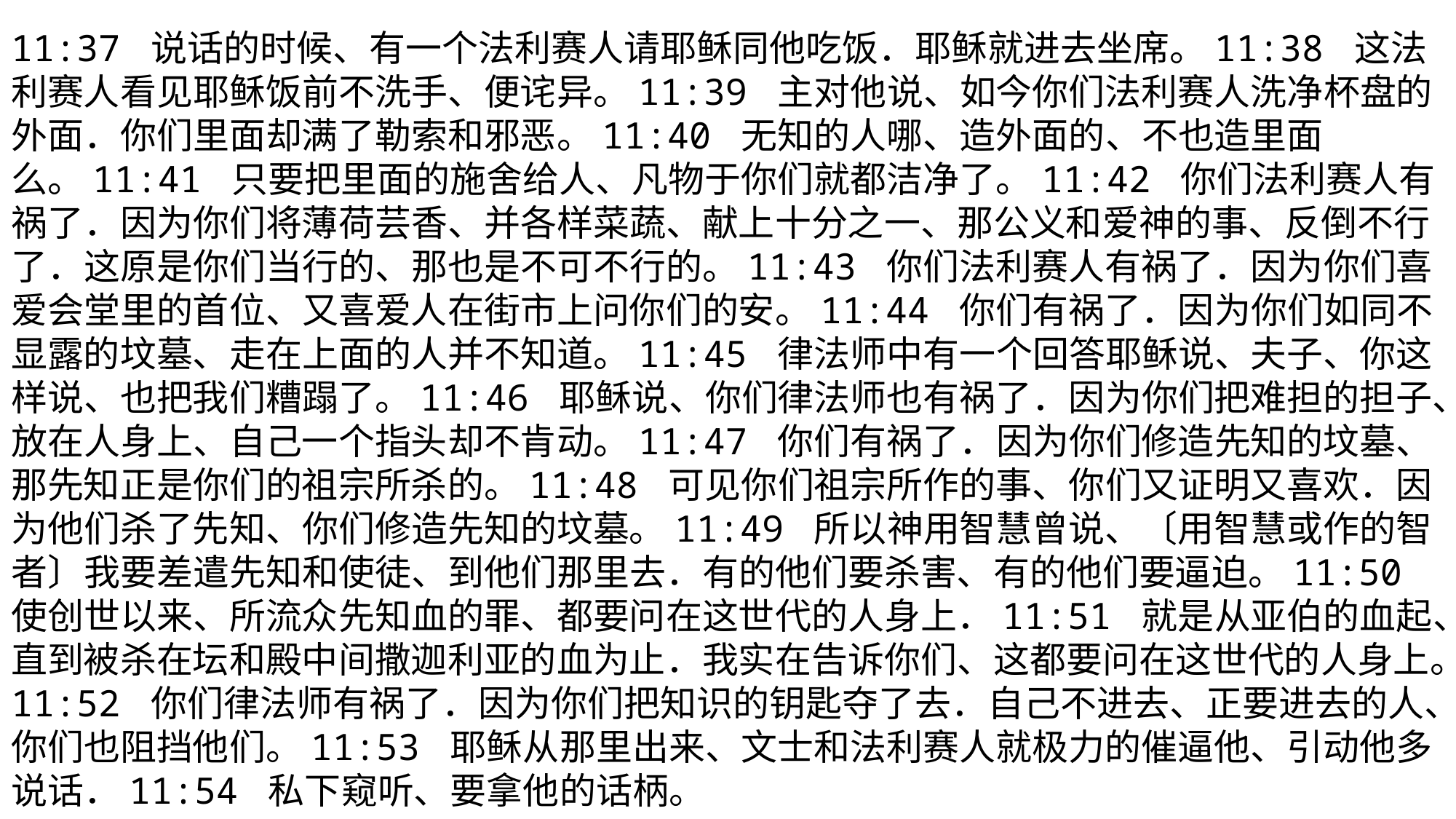

11:37 说话的时候、有一个法利赛人请耶稣同他吃饭．耶稣就进去坐席。11:38 这法利赛人看见耶稣饭前不洗手、便诧异。11:39 主对他说、如今你们法利赛人洗净杯盘的外面．你们里面却满了勒索和邪恶。11:40 无知的人哪、造外面的、不也造里面么。11:41 只要把里面的施舍给人、凡物于你们就都洁净了。11:42 你们法利赛人有祸了．因为你们将薄荷芸香、并各样菜蔬、献上十分之一、那公义和爱神的事、反倒不行了．这原是你们当行的、那也是不可不行的。11:43 你们法利赛人有祸了．因为你们喜爱会堂里的首位、又喜爱人在街市上问你们的安。11:44 你们有祸了．因为你们如同不显露的坟墓、走在上面的人并不知道。11:45 律法师中有一个回答耶稣说、夫子、你这样说、也把我们糟蹋了。11:46 耶稣说、你们律法师也有祸了．因为你们把难担的担子、放在人身上、自己一个指头却不肯动。11:47 你们有祸了．因为你们修造先知的坟墓、那先知正是你们的祖宗所杀的。11:48 可见你们祖宗所作的事、你们又证明又喜欢．因为他们杀了先知、你们修造先知的坟墓。11:49 所以神用智慧曾说、〔用智慧或作的智者〕我要差遣先知和使徒、到他们那里去．有的他们要杀害、有的他们要逼迫。11:50 使创世以来、所流众先知血的罪、都要问在这世代的人身上．11:51 就是从亚伯的血起、直到被杀在坛和殿中间撒迦利亚的血为止．我实在告诉你们、这都要问在这世代的人身上。11:52 你们律法师有祸了．因为你们把知识的钥匙夺了去．自己不进去、正要进去的人、你们也阻挡他们。11:53 耶稣从那里出来、文士和法利赛人就极力的催逼他、引动他多说话．11:54 私下窥听、要拿他的话柄。
#